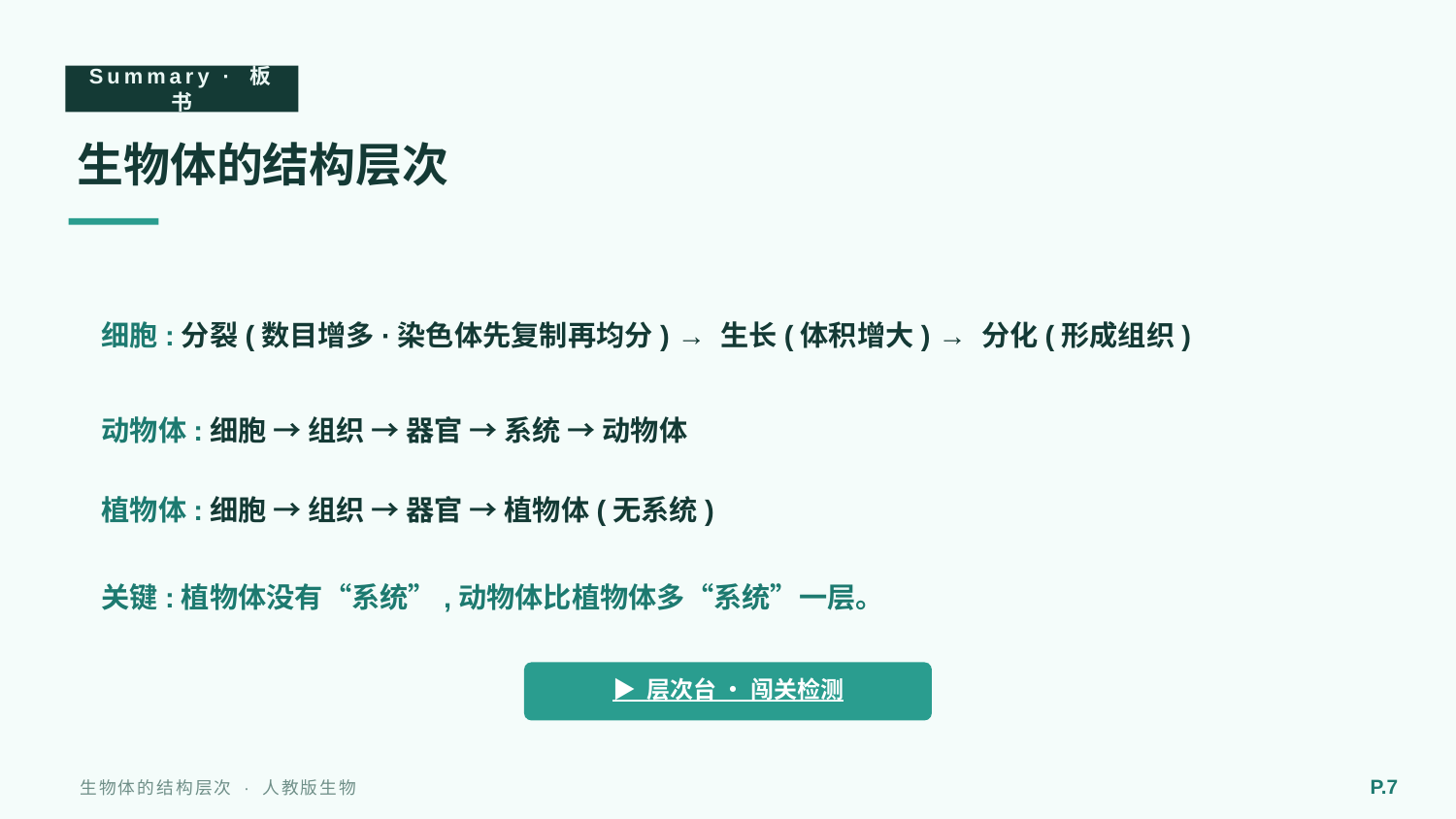

Summary · 板书

生物体的结构层次

细胞:分裂(数目增多·染色体先复制再均分) → 生长(体积增大) → 分化(形成组织)
动物体:细胞 → 组织 → 器官 → 系统 → 动物体
植物体:细胞 → 组织 → 器官 → 植物体(无系统)
关键:植物体没有“系统”,动物体比植物体多“系统”一层。
▶  层次台 · 闯关检测

P.7
生物体的结构层次 · 人教版生物